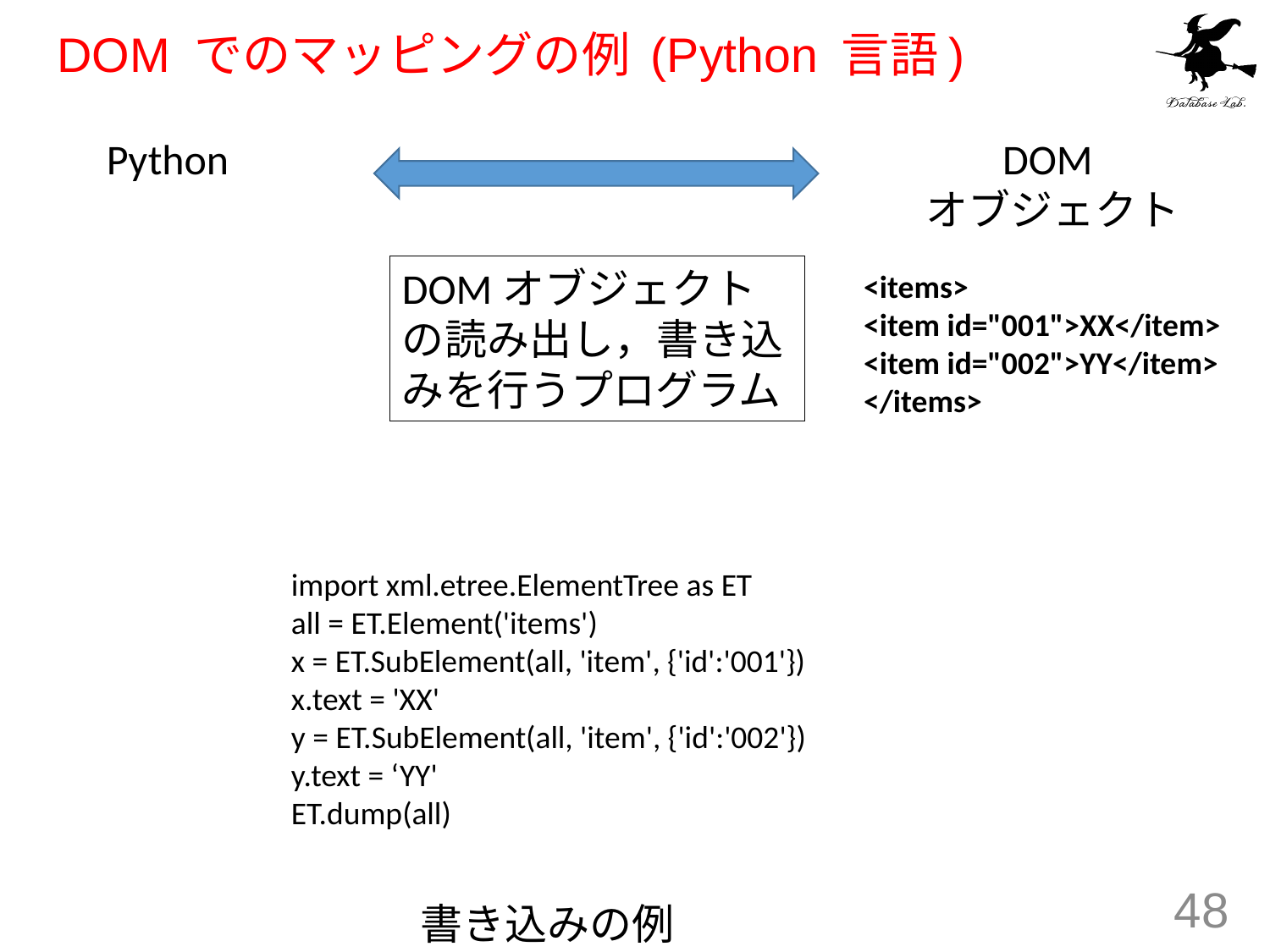

# DOM でのマッピングの例 (Python 言語)
Python
DOM
オブジェクト

DOMオブジェクトの読み出し，書き込みを行うプログラム
<items>
<item id="001">XX</item>
<item id="002">YY</item>
</items>
import xml.etree.ElementTree as ET
all = ET.Element('items')
x = ET.SubElement(all, 'item', {'id':'001'})
x.text = 'XX'
y = ET.SubElement(all, 'item', {'id':'002'})
y.text = ‘YY'
ET.dump(all)
48
書き込みの例